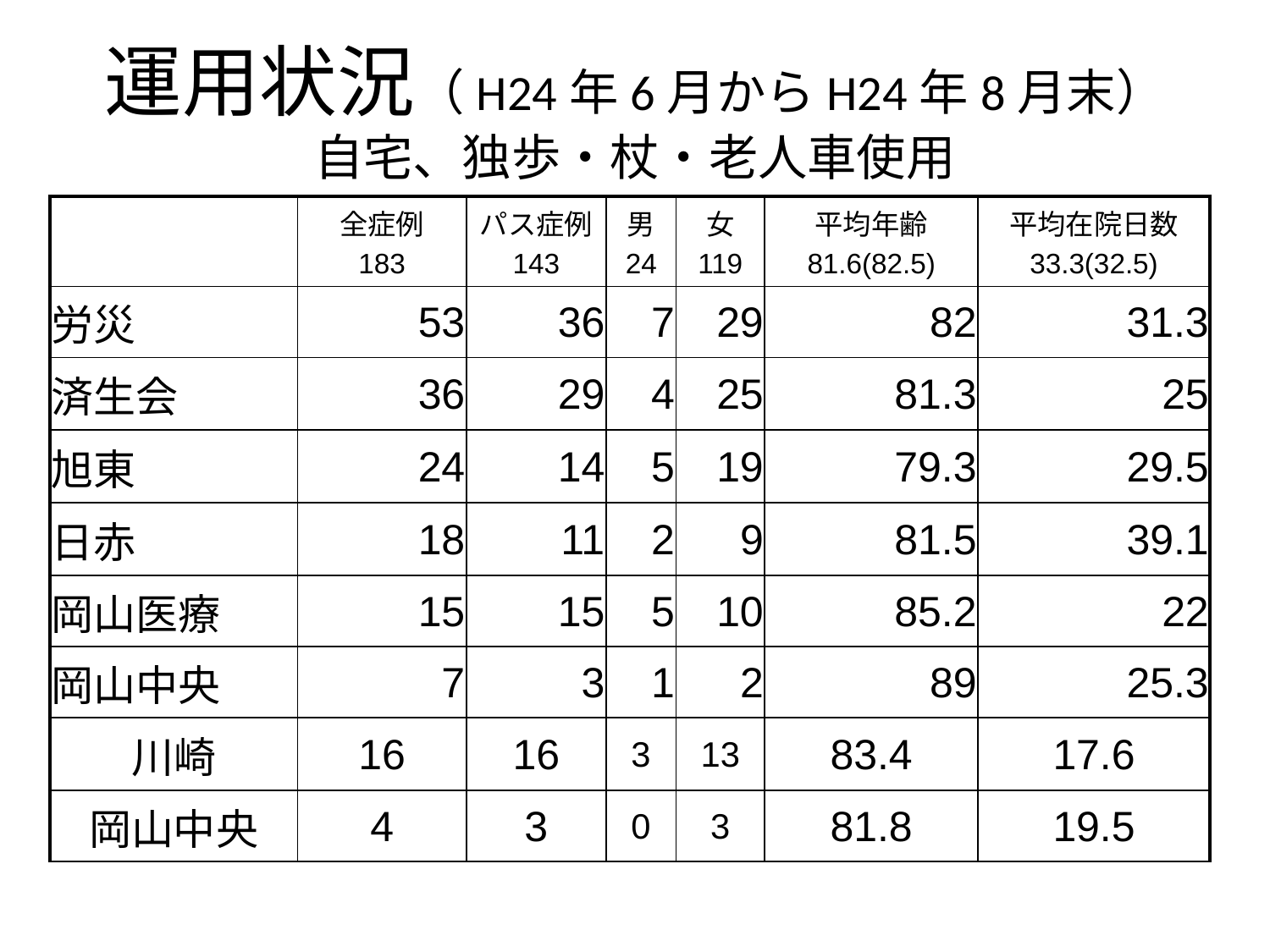

# 運用状況（H24年6月からH24年8月末） 自宅、独歩・杖・老人車使用
|  | 全症例 183 | パス症例 143 | 男 24 | 女 119 | 平均年齢 81.6(82.5) | 平均在院日数 33.3(32.5) |
| --- | --- | --- | --- | --- | --- | --- |
| 労災 | 53 | 36 | 7 | 29 | 82 | 31.3 |
| 済生会 | 36 | 29 | 4 | 25 | 81.3 | 25 |
| 旭東 | 24 | 14 | 5 | 19 | 79.3 | 29.5 |
| 日赤 | 18 | 11 | 2 | 9 | 81.5 | 39.1 |
| 岡山医療 | 15 | 15 | 5 | 10 | 85.2 | 22 |
| 岡山中央 | 7 | 3 | 1 | 2 | 89 | 25.3 |
| 川崎 | 16 | 16 | 3 | 13 | 83.4 | 17.6 |
| 岡山中央 | 4 | 3 | 0 | 3 | 81.8 | 19.5 |